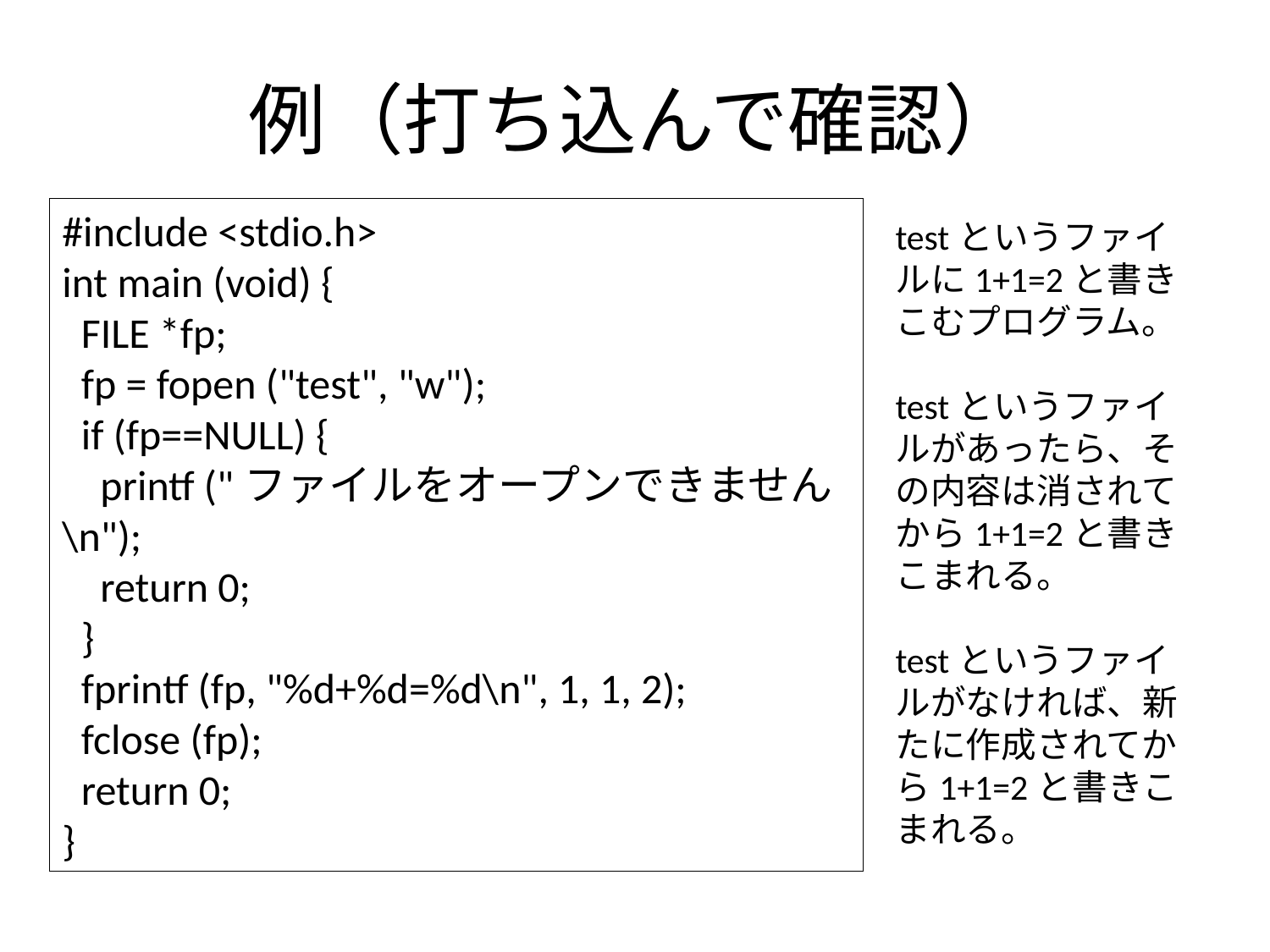

# 例（打ち込んで確認）
#include <stdio.h>
int main (void) {
  FILE *fp;
  fp = fopen ("test", "w");
  if (fp==NULL) {
    printf ("ファイルをオープンできません\n");
    return 0;
  }
  fprintf (fp, "%d+%d=%d\n", 1, 1, 2);
  fclose (fp);
  return 0;
}
testというファイルに1+1=2と書きこむプログラム。

testというファイルがあったら、その内容は消されてから1+1=2と書きこまれる。

testというファイルがなければ、新たに作成されてから1+1=2と書きこまれる。